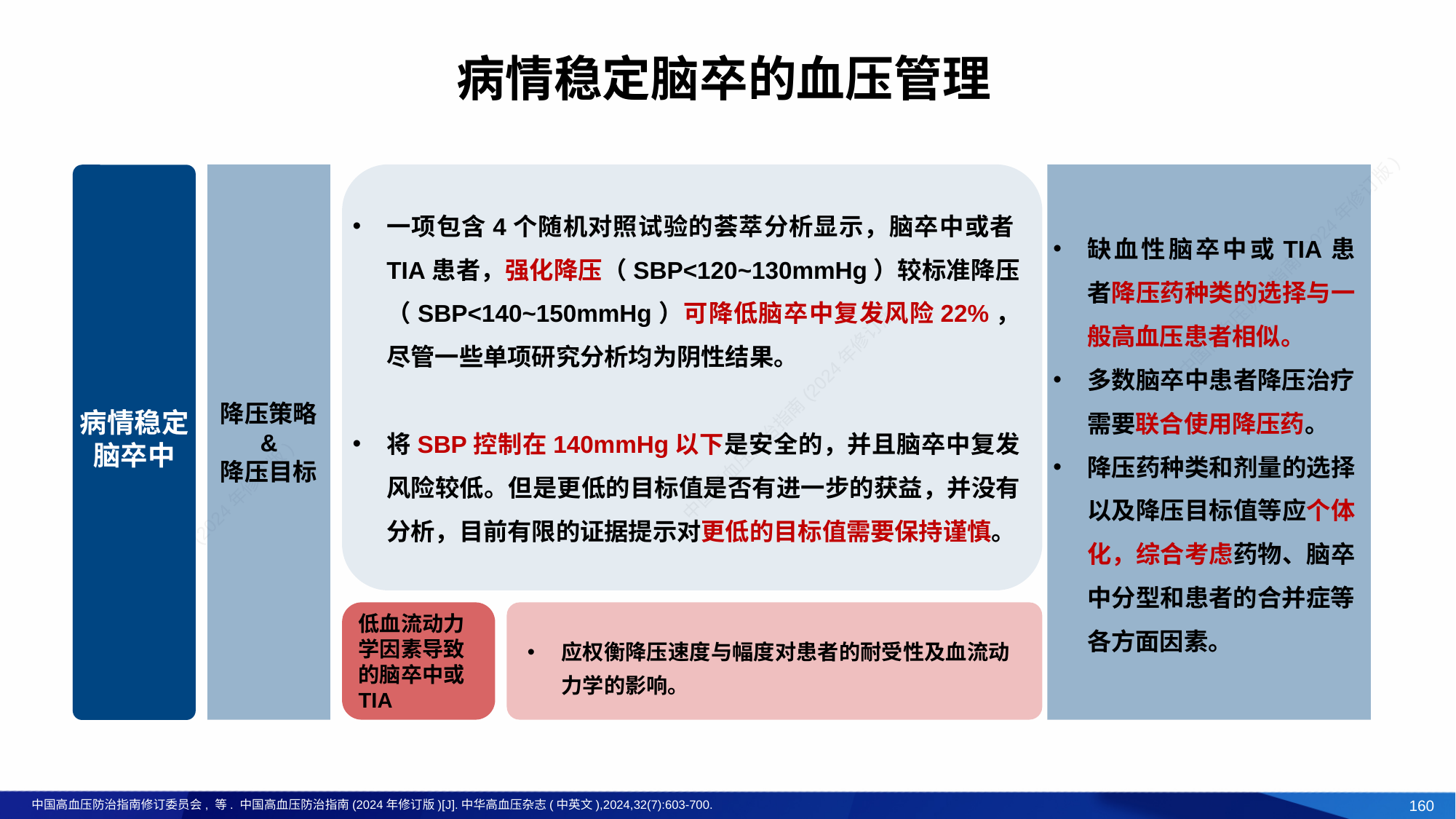

# 病情稳定脑卒的血压管理
降压策略
&
降压目标

一项包含4个随机对照试验的荟萃分析显示，脑卒中或者TIA患者，强化降压（SBP<120~130mmHg）较标准降压（SBP<140~150mmHg）可降低脑卒中复发风险22%，尽管一些单项研究分析均为阴性结果。

将SBP控制在140mmHg以下是安全的，并且脑卒中复发风险较低。但是更低的目标值是否有进一步的获益，并没有分析，目前有限的证据提示对更低的目标值需要保持谨慎。

缺血性脑卒中或TIA患者降压药种类的选择与一般高血压患者相似。
多数脑卒中患者降压治疗需要联合使用降压药。
降压药种类和剂量的选择以及降压目标值等应个体化，综合考虑药物、脑卒中分型和患者的合并症等各方面因素。
病情稳定脑卒中
低血流动力学因素导致的脑卒中或TIA

应权衡降压速度与幅度对患者的耐受性及血流动力学的影响。